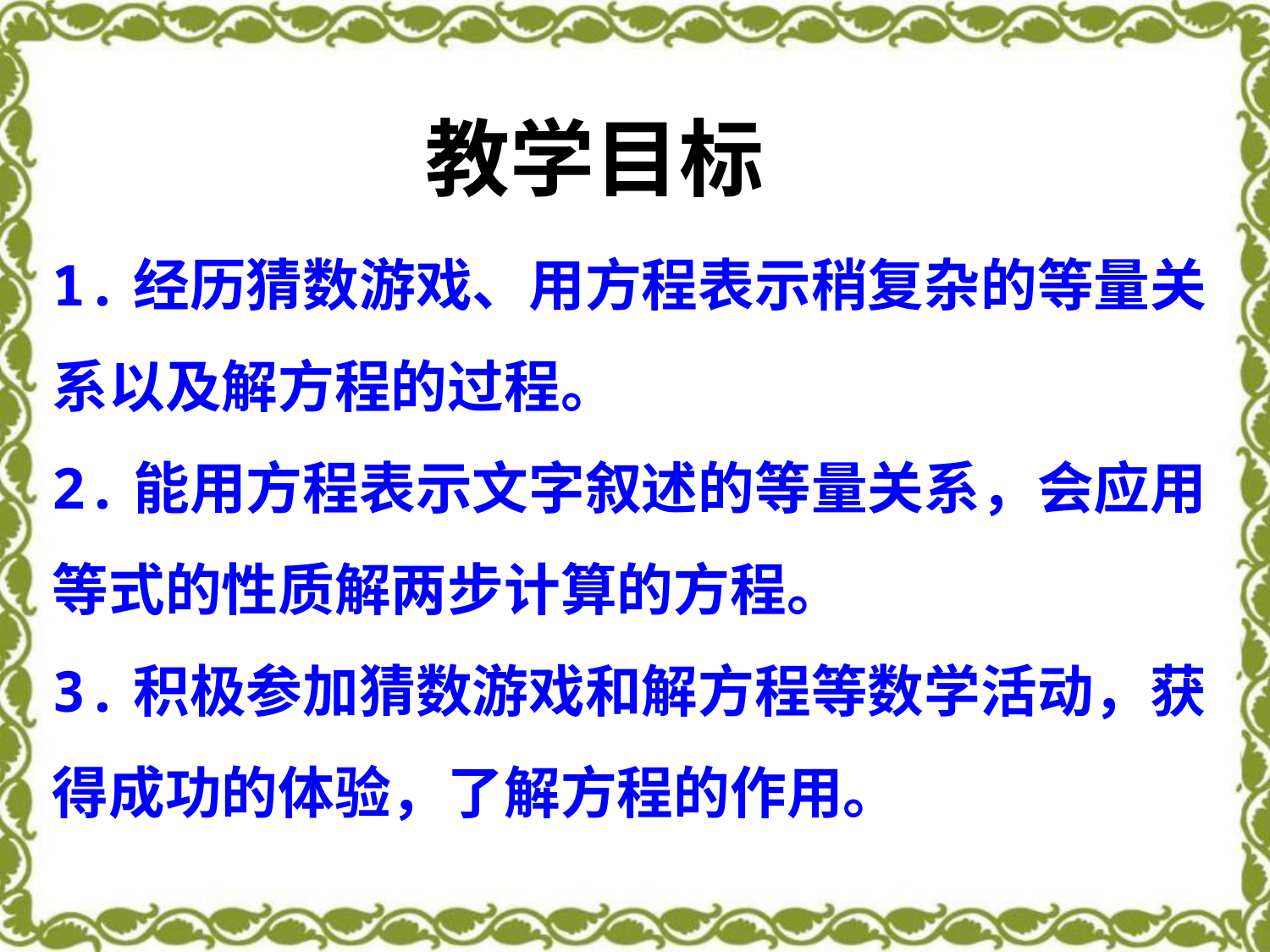

教学目标
1.经历猜数游戏、用方程表示稍复杂的等量关系以及解方程的过程。
2.能用方程表示文字叙述的等量关系，会应用等式的性质解两步计算的方程。
3.积极参加猜数游戏和解方程等数学活动，获得成功的体验，了解方程的作用。